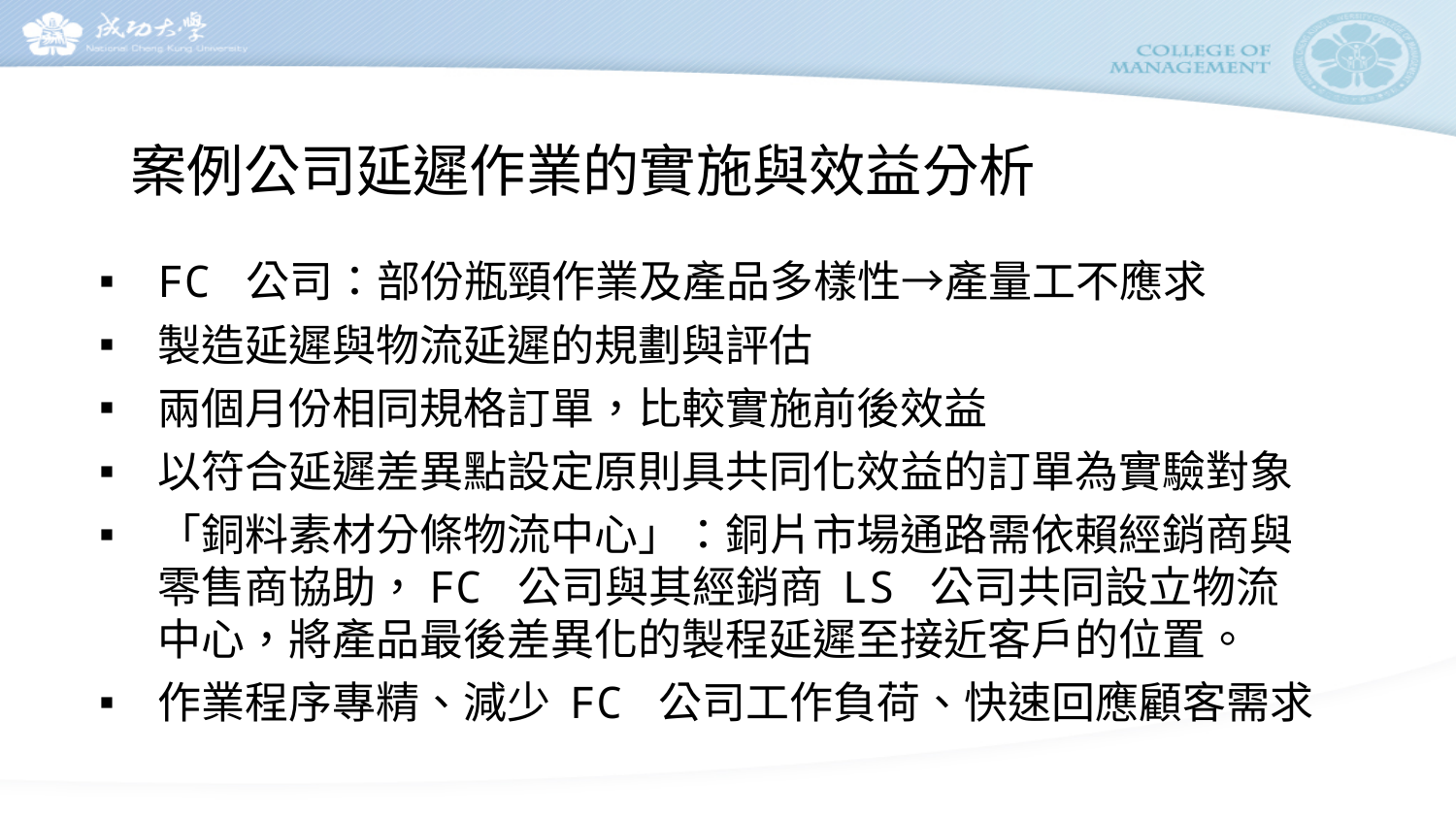

# 案例公司延遲作業的實施與效益分析
FC 公司：部份瓶頸作業及產品多樣性→產量工不應求
製造延遲與物流延遲的規劃與評估
兩個月份相同規格訂單，比較實施前後效益
以符合延遲差異點設定原則具共同化效益的訂單為實驗對象
「銅料素材分條物流中心」：銅片市場通路需依賴經銷商與零售商協助，FC 公司與其經銷商 LS 公司共同設立物流中心，將產品最後差異化的製程延遲至接近客戶的位置。
作業程序專精、減少 FC 公司工作負荷、快速回應顧客需求

16